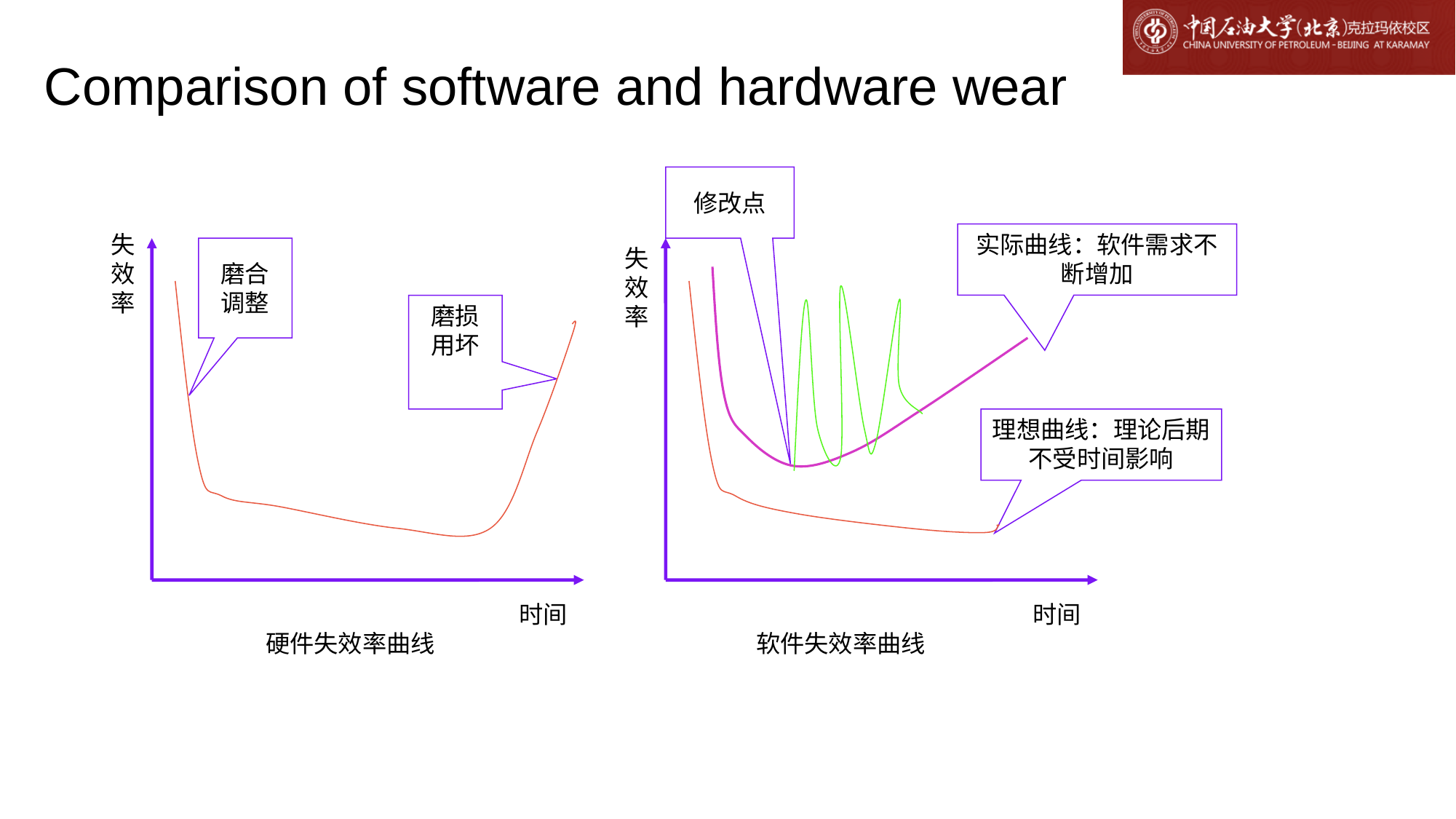

# Comparison of software and hardware wear
修改点
失效率

时间
硬件失效率曲线
实际曲线：软件需求不断增加
磨合调整
失效率

时间
软件失效率曲线

磨损用坏
理想曲线：理论后期不受时间影响